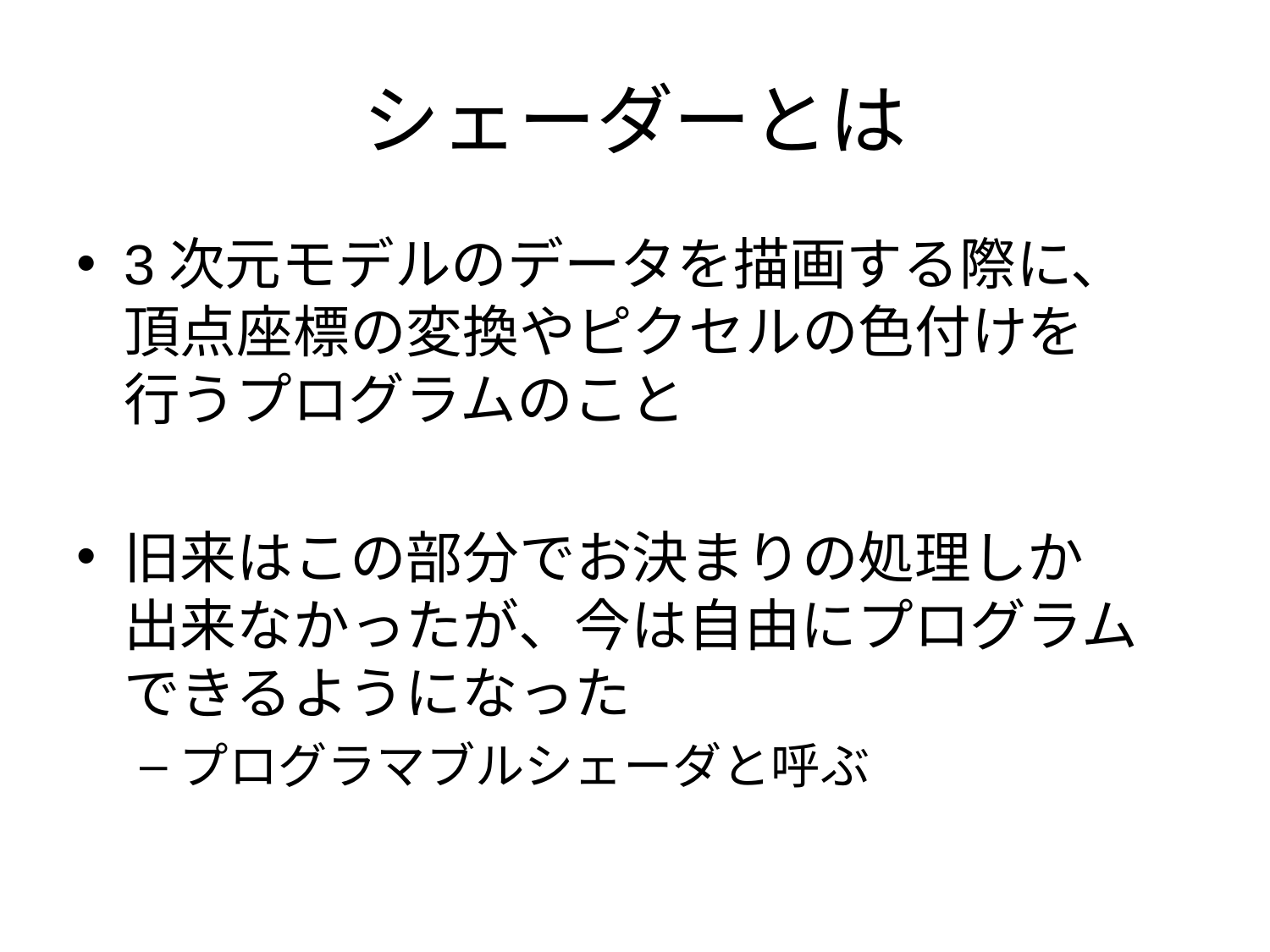

# シェーダーとは
3次元モデルのデータを描画する際に、
頂点座標の変換やピクセルの色付けを
行うプログラムのこと

旧来はこの部分でお決まりの処理しか
出来なかったが、今は自由にプログラムできるようになった
プログラマブルシェーダと呼ぶ